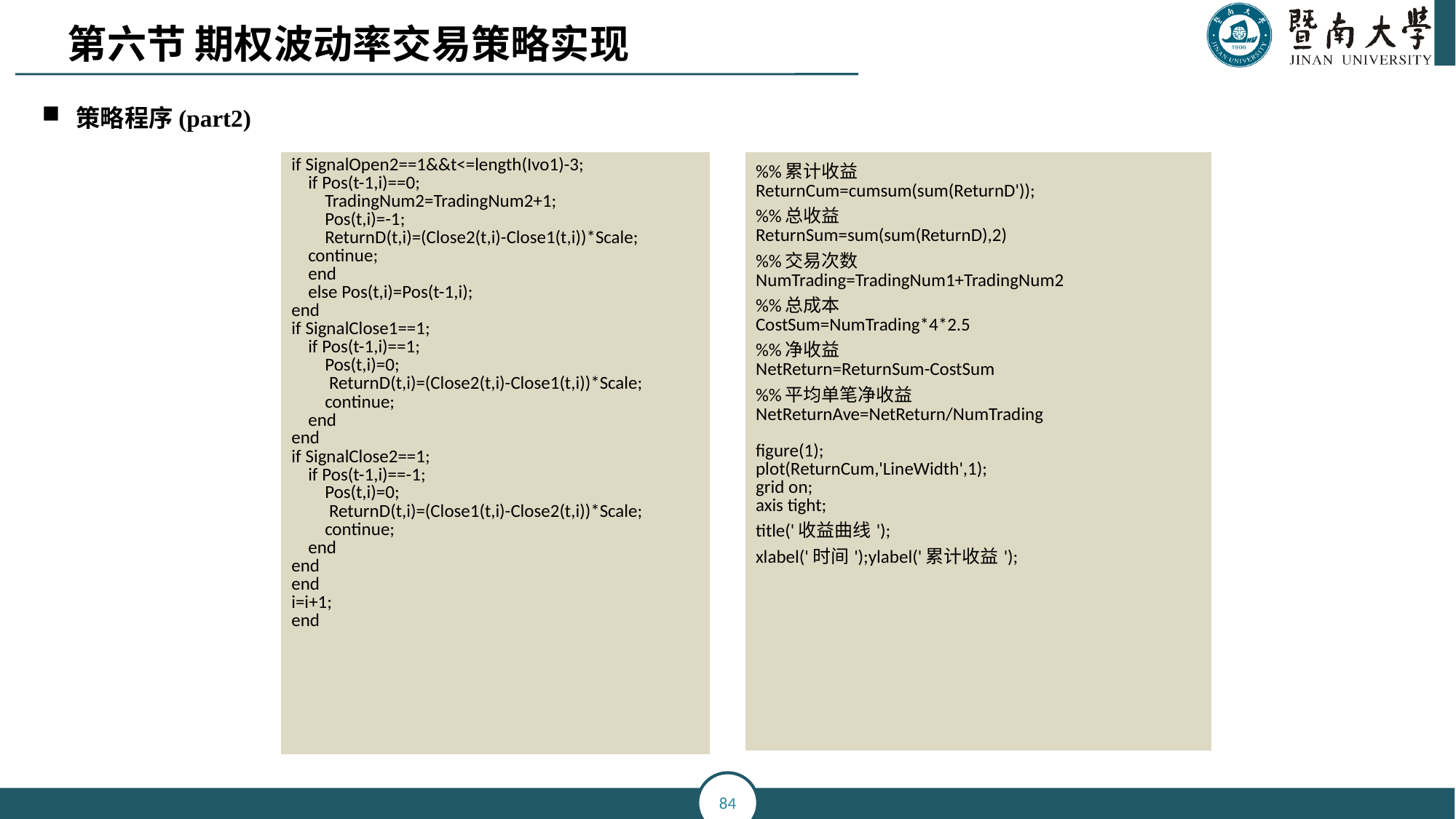

第六节 期权波动率交易策略实现
策略程序(part2)

| if SignalOpen2==1&&t<=length(Ivo1)-3; if Pos(t-1,i)==0; TradingNum2=TradingNum2+1; Pos(t,i)=-1; ReturnD(t,i)=(Close2(t,i)-Close1(t,i))\*Scale; continue; end else Pos(t,i)=Pos(t-1,i); end if SignalClose1==1; if Pos(t-1,i)==1; Pos(t,i)=0; ReturnD(t,i)=(Close2(t,i)-Close1(t,i))\*Scale; continue; end end if SignalClose2==1; if Pos(t-1,i)==-1; Pos(t,i)=0; ReturnD(t,i)=(Close1(t,i)-Close2(t,i))\*Scale; continue; end end end i=i+1; end |
| --- |
| %%累计收益 ReturnCum=cumsum(sum(ReturnD')); %%总收益 ReturnSum=sum(sum(ReturnD),2) %%交易次数 NumTrading=TradingNum1+TradingNum2 %%总成本 CostSum=NumTrading\*4\*2.5 %%净收益 NetReturn=ReturnSum-CostSum %%平均单笔净收益 NetReturnAve=NetReturn/NumTrading figure(1); plot(ReturnCum,'LineWidth',1); grid on; axis tight; title('收益曲线'); xlabel('时间');ylabel('累计收益'); |
| --- |